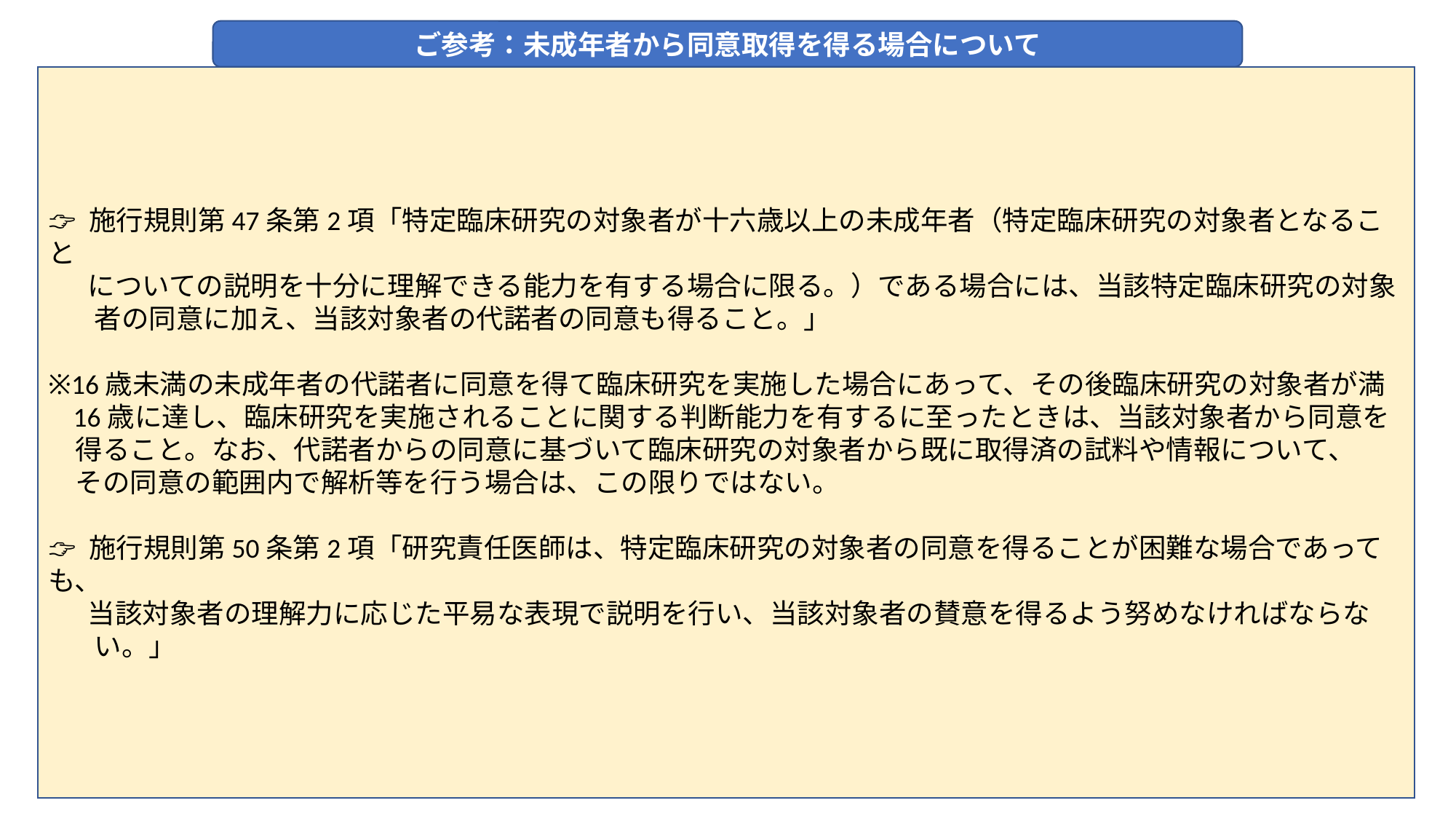

ご参考：未成年者から同意取得を得る場合について
👉 施行規則第47条第2項「特定臨床研究の対象者が十六歳以上の未成年者（特定臨床研究の対象者となること
　  についての説明を十分に理解できる能力を有する場合に限る。）である場合には、当該特定臨床研究の対象
 　 者の同意に加え、当該対象者の代諾者の同意も得ること。」

※16歳未満の未成年者の代諾者に同意を得て臨床研究を実施した場合にあって、その後臨床研究の対象者が満
    16歳に達し、臨床研究を実施されることに関する判断能力を有するに至ったときは、当該対象者から同意を
　得ること。なお、代諾者からの同意に基づいて臨床研究の対象者から既に取得済の試料や情報について、
　その同意の範囲内で解析等を行う場合は、この限りではない。

👉 施行規則第50条第2項「研究責任医師は、特定臨床研究の対象者の同意を得ることが困難な場合であっても、
　  当該対象者の理解力に応じた平易な表現で説明を行い、当該対象者の賛意を得るよう努めなければならな
  　い。」